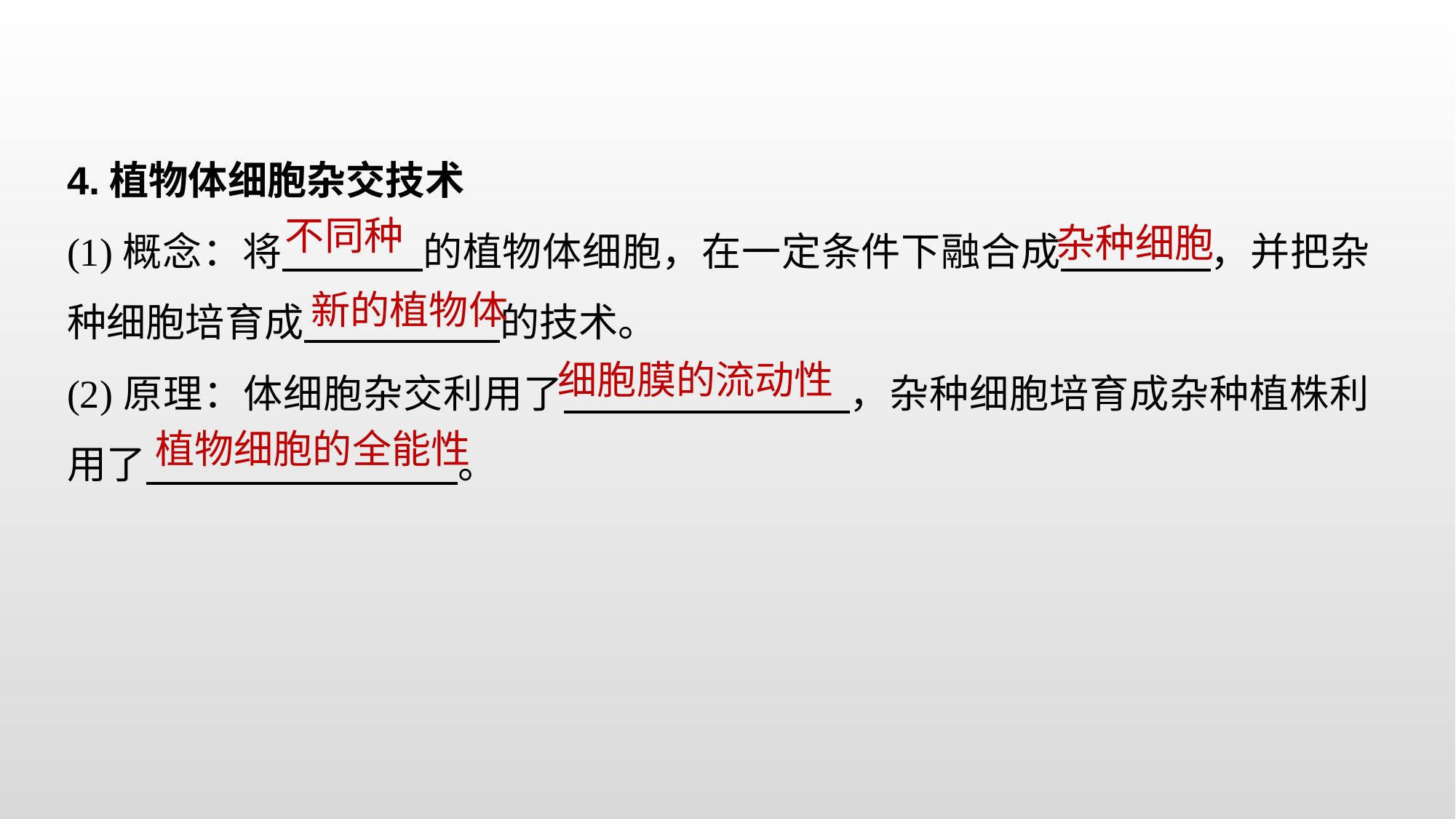

4.植物体细胞杂交技术
(1)概念：将               的植物体细胞，在一定条件下融合成                ，并把杂种细胞培育成                      的技术。
(2)原理：体细胞杂交利用了                              ，杂种细胞培育成杂种植株利用了                                   。
杂种细胞
不同种
新的植物体
细胞膜的流动性
植物细胞的全能性